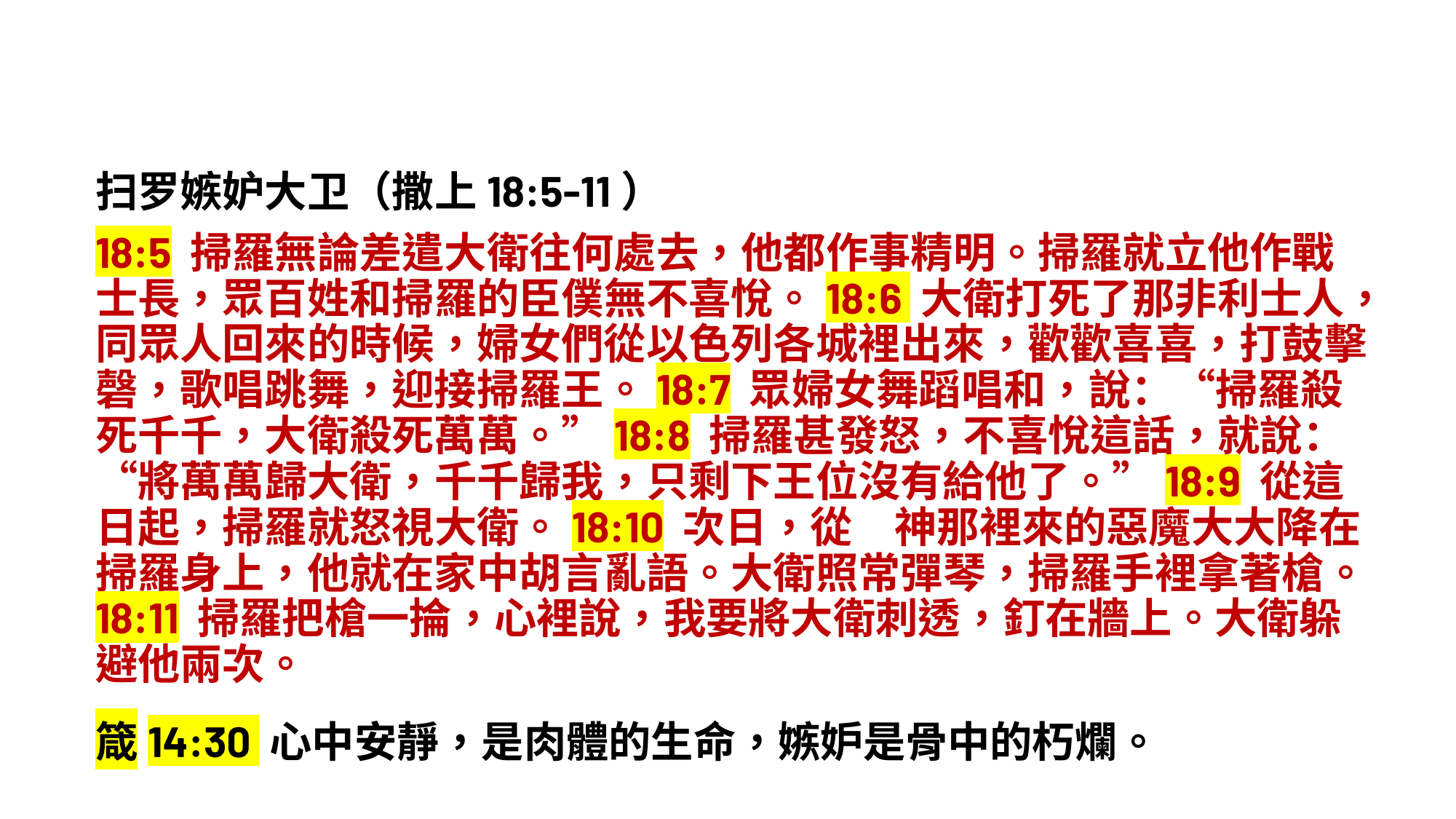

扫罗嫉妒大卫（撒上18:5-11）
18:5 掃羅無論差遣大衛往何處去，他都作事精明。掃羅就立他作戰士長，眾百姓和掃羅的臣僕無不喜悅。18:6 大衛打死了那非利士人，同眾人回來的時候，婦女們從以色列各城裡出來，歡歡喜喜，打鼓擊磬，歌唱跳舞，迎接掃羅王。18:7 眾婦女舞蹈唱和，說：“掃羅殺死千千，大衛殺死萬萬。”18:8 掃羅甚發怒，不喜悅這話，就說：“將萬萬歸大衛，千千歸我，只剩下王位沒有給他了。”18:9 從這日起，掃羅就怒視大衛。18:10 次日，從　神那裡來的惡魔大大降在掃羅身上，他就在家中胡言亂語。大衛照常彈琴，掃羅手裡拿著槍。18:11 掃羅把槍一掄，心裡說，我要將大衛刺透，釘在牆上。大衛躲避他兩次。

箴14:30 心中安靜，是肉體的生命，嫉妒是骨中的朽爛。